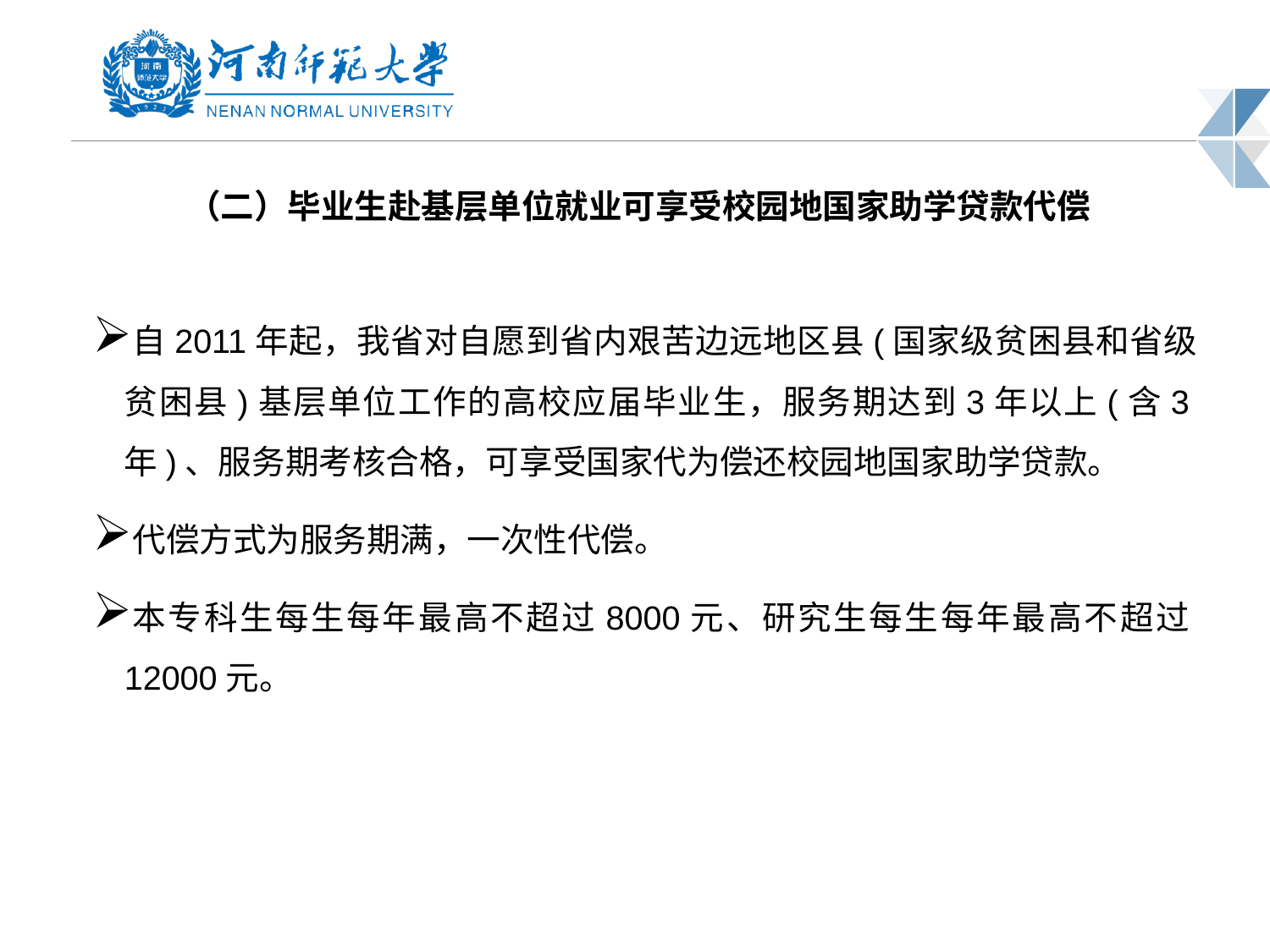

（二）毕业生赴基层单位就业可享受校园地国家助学贷款代偿
自2011年起，我省对自愿到省内艰苦边远地区县(国家级贫困县和省级贫困县)基层单位工作的高校应届毕业生，服务期达到3年以上(含3年)、服务期考核合格，可享受国家代为偿还校园地国家助学贷款。
代偿方式为服务期满，一次性代偿。
本专科生每生每年最高不超过8000元、研究生每生每年最高不超过12000元。